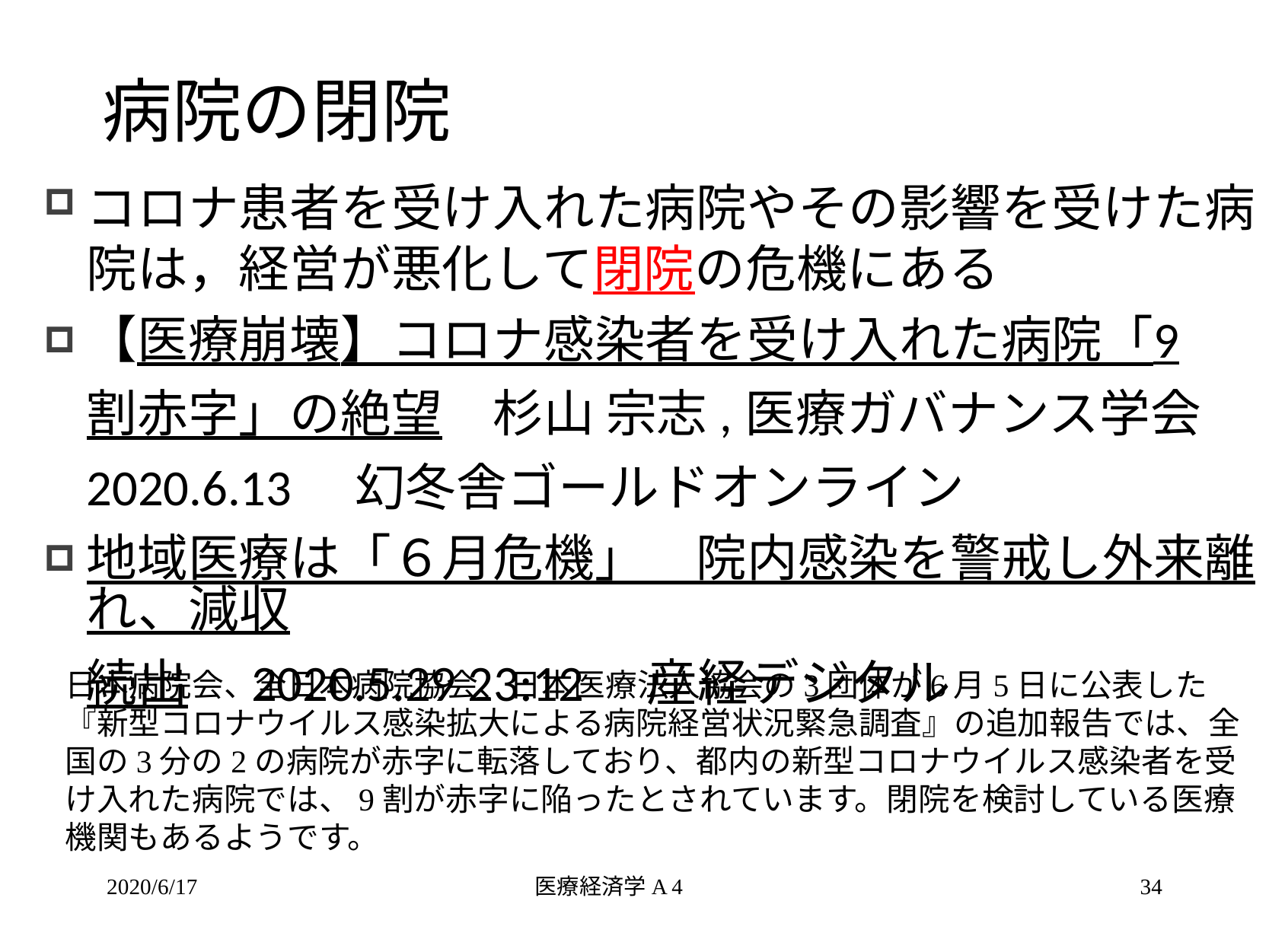

# 病院の閉院
コロナ患者を受け入れた病院やその影響を受けた病院は，経営が悪化して閉院の危機にある
【医療崩壊】コロナ感染者を受け入れた病院「9割赤字」の絶望　杉山 宗志,医療ガバナンス学会2020.6.13　幻冬舎ゴールドオンライン
地域医療は「６月危機」　院内感染を警戒し外来離れ、減収続出　2020.5.29 23:12　産経デジタル

日本病院会、全日本病院協会、日本医療法人協会の3団体が6月5日に公表した『新型コロナウイルス感染拡大による病院経営状況緊急調査』の追加報告では、全国の3分の2の病院が赤字に転落しており、都内の新型コロナウイルス感染者を受け入れた病院では、9割が赤字に陥ったとされています。閉院を検討している医療機関もあるようです。
2020/6/17
医療経済学A 4
34